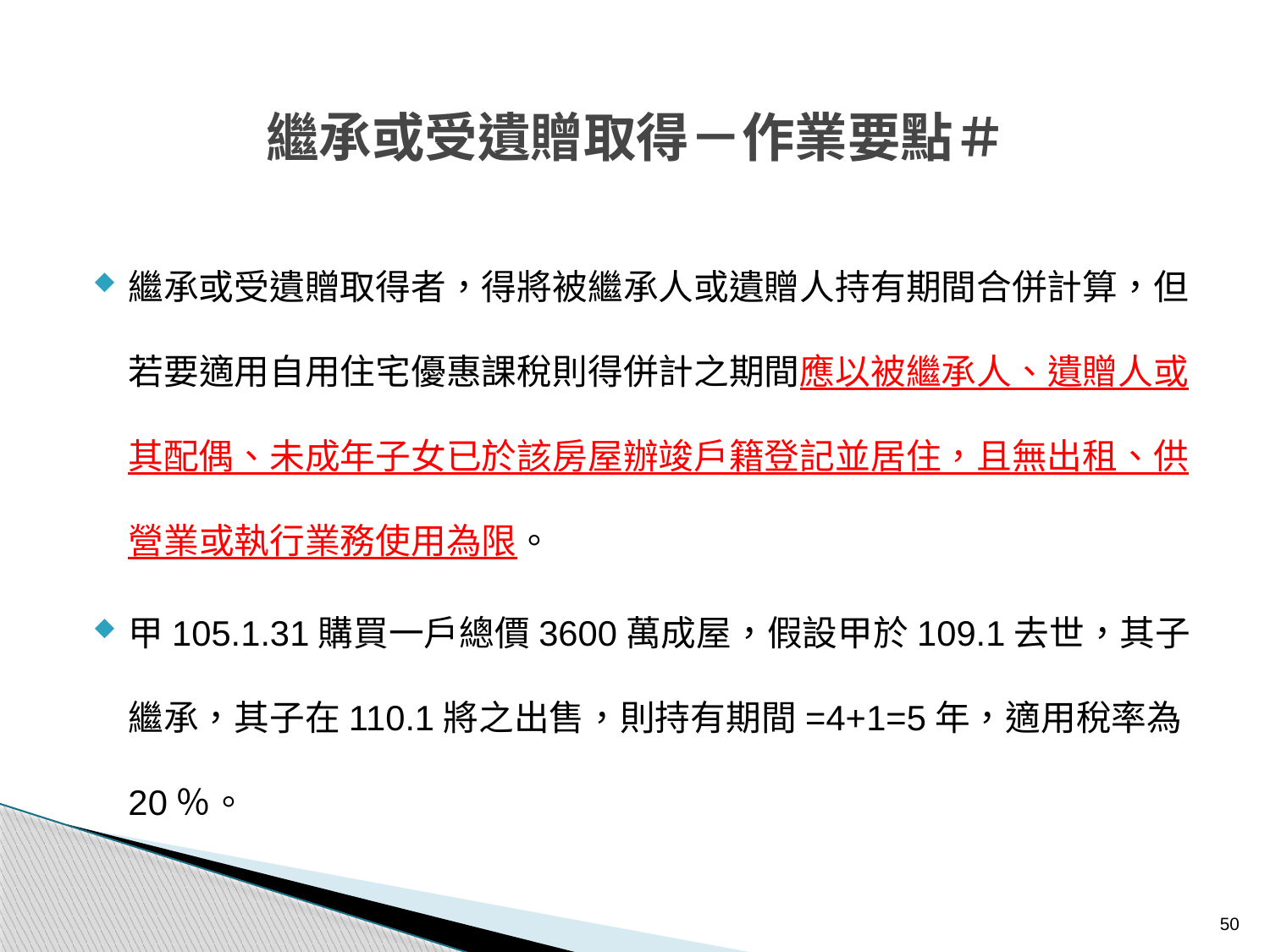

# 繼承或受遺贈取得－作業要點＃
繼承或受遺贈取得者，得將被繼承人或遺贈人持有期間合併計算，但若要適用自用住宅優惠課稅則得併計之期間應以被繼承人、遺贈人或其配偶、未成年子女已於該房屋辦竣戶籍登記並居住，且無出租、供營業或執行業務使用為限。
甲105.1.31購買一戶總價3600萬成屋，假設甲於109.1去世，其子繼承，其子在110.1將之出售，則持有期間=4+1=5年，適用稅率為20％。
50